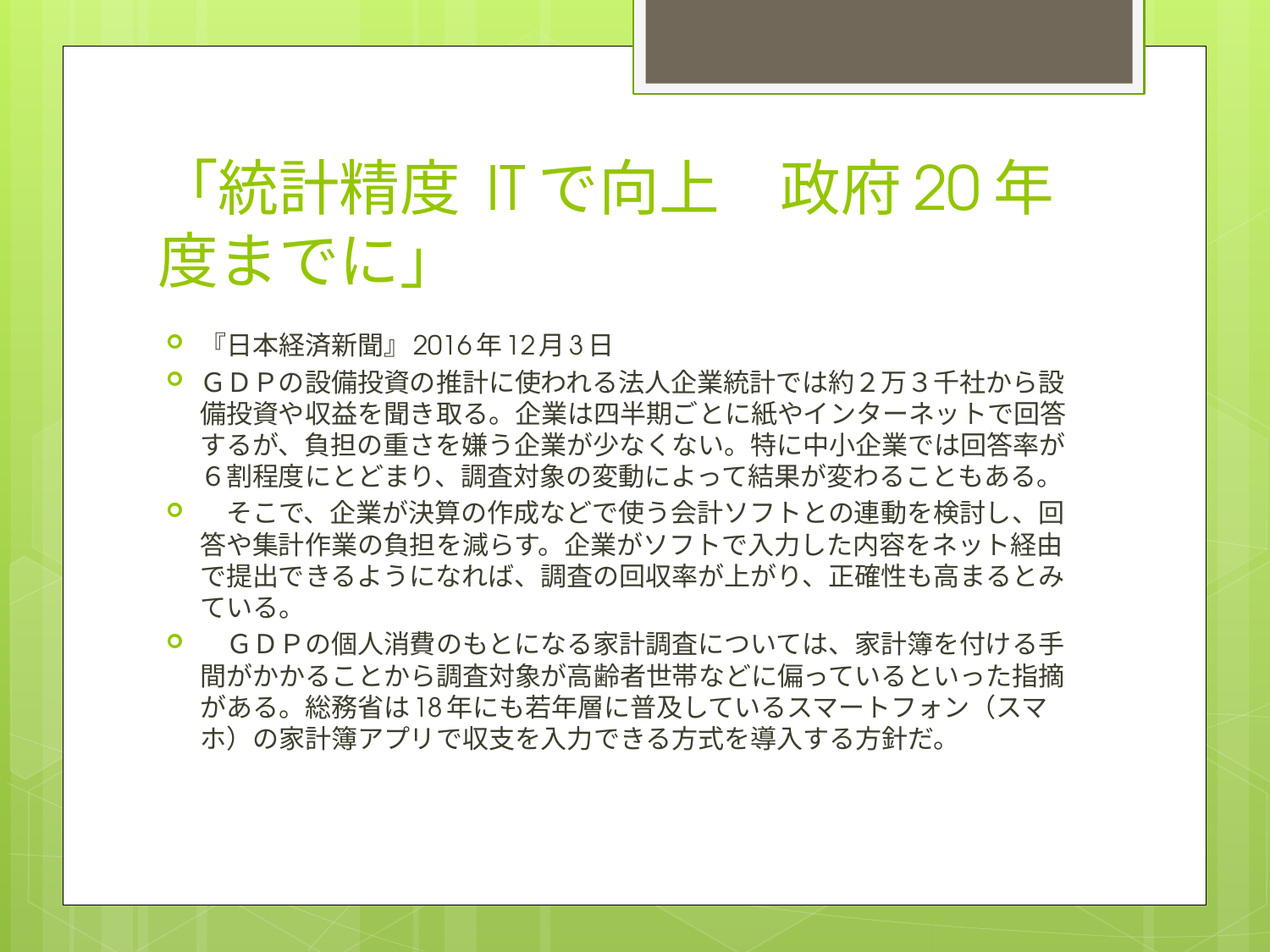

# 「統計精度 ITで向上　政府20年度までに」
『日本経済新聞』2016年12月3日
ＧＤＰの設備投資の推計に使われる法人企業統計では約２万３千社から設備投資や収益を聞き取る。企業は四半期ごとに紙やインターネットで回答するが、負担の重さを嫌う企業が少なくない。特に中小企業では回答率が６割程度にとどまり、調査対象の変動によって結果が変わることもある。
　そこで、企業が決算の作成などで使う会計ソフトとの連動を検討し、回答や集計作業の負担を減らす。企業がソフトで入力した内容をネット経由で提出できるようになれば、調査の回収率が上がり、正確性も高まるとみている。
　ＧＤＰの個人消費のもとになる家計調査については、家計簿を付ける手間がかかることから調査対象が高齢者世帯などに偏っているといった指摘がある。総務省は18年にも若年層に普及しているスマートフォン（スマホ）の家計簿アプリで収支を入力できる方式を導入する方針だ。